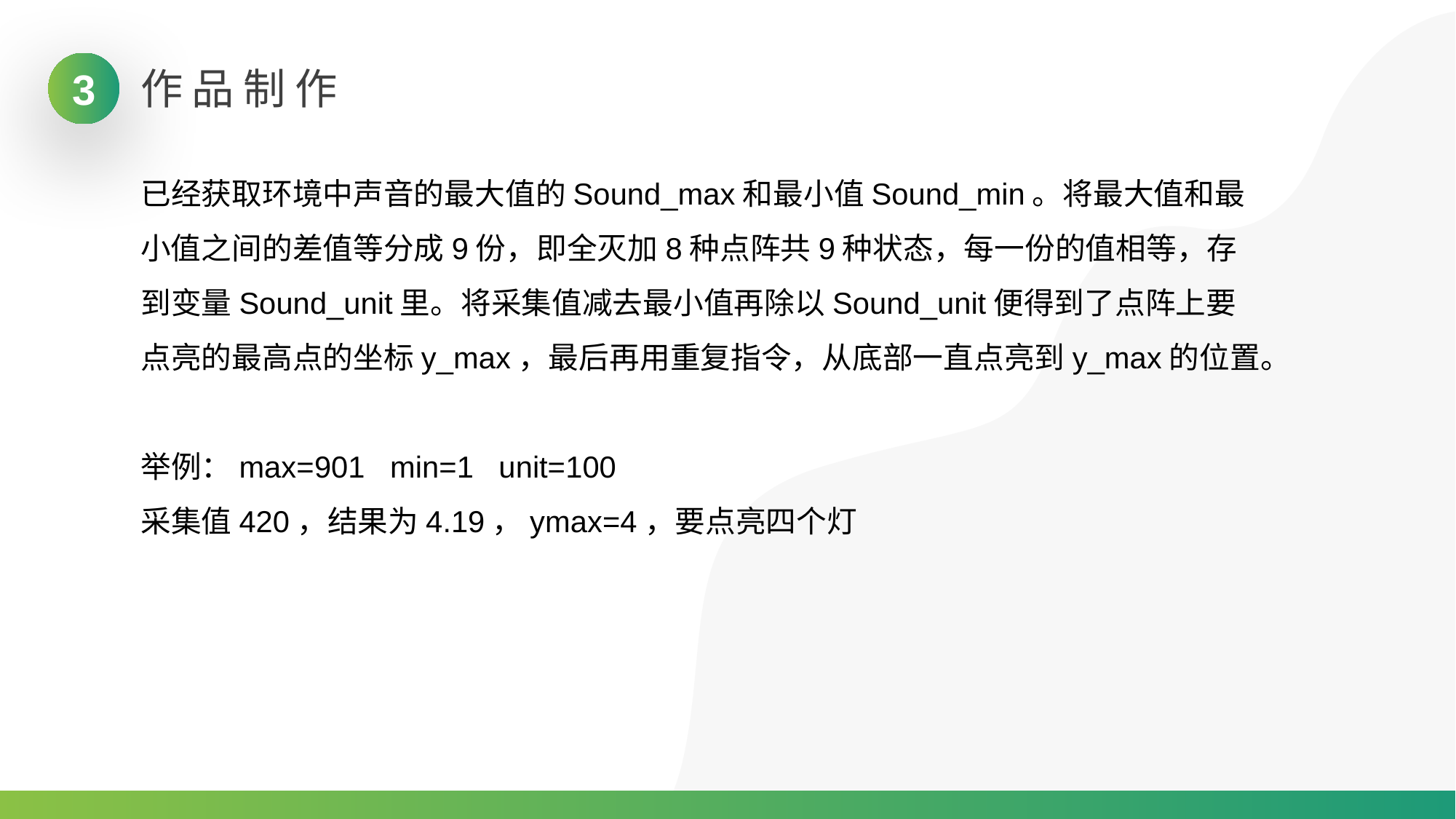

作品制作
3
已经获取环境中声音的最大值的Sound_max和最小值Sound_min。将最大值和最小值之间的差值等分成9份，即全灭加8种点阵共9种状态，每一份的值相等，存到变量Sound_unit里。将采集值减去最小值再除以Sound_unit便得到了点阵上要点亮的最高点的坐标y_max，最后再用重复指令，从底部一直点亮到y_max的位置。

举例：max=901   min=1   unit=100
采集值420，结果为4.19，ymax=4，要点亮四个灯
02